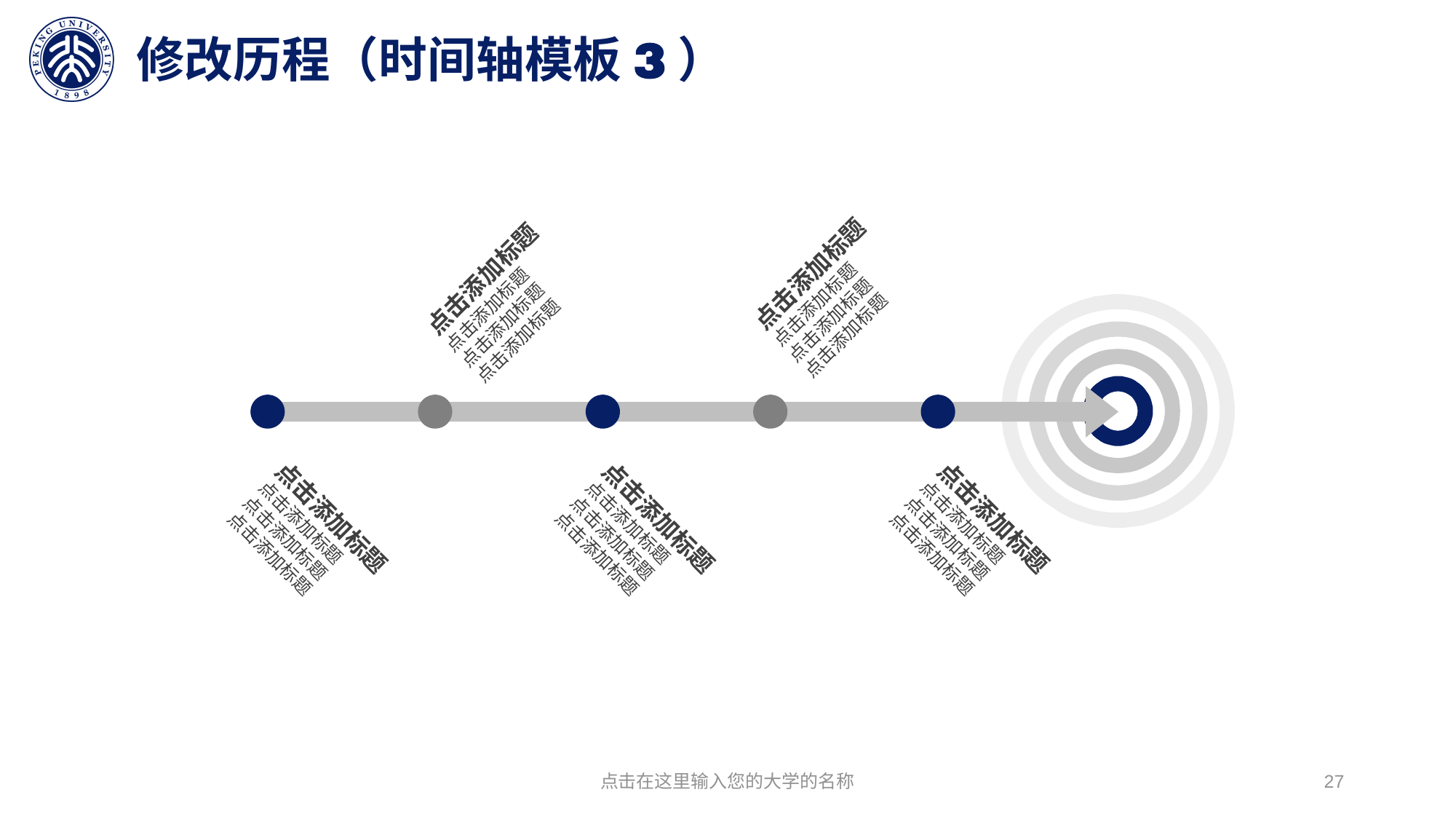

# 修改历程（时间轴模板3）
点击添加标题
点击添加标题
点击添加标题
点击添加标题
点击添加标题
点击添加标题
点击添加标题
点击添加标题

点击添加标题
点击添加标题
点击添加标题
点击添加标题
点击添加标题
点击添加标题
点击添加标题
点击添加标题
点击添加标题
点击添加标题
点击添加标题
点击添加标题
点击在这里输入您的大学的名称
27